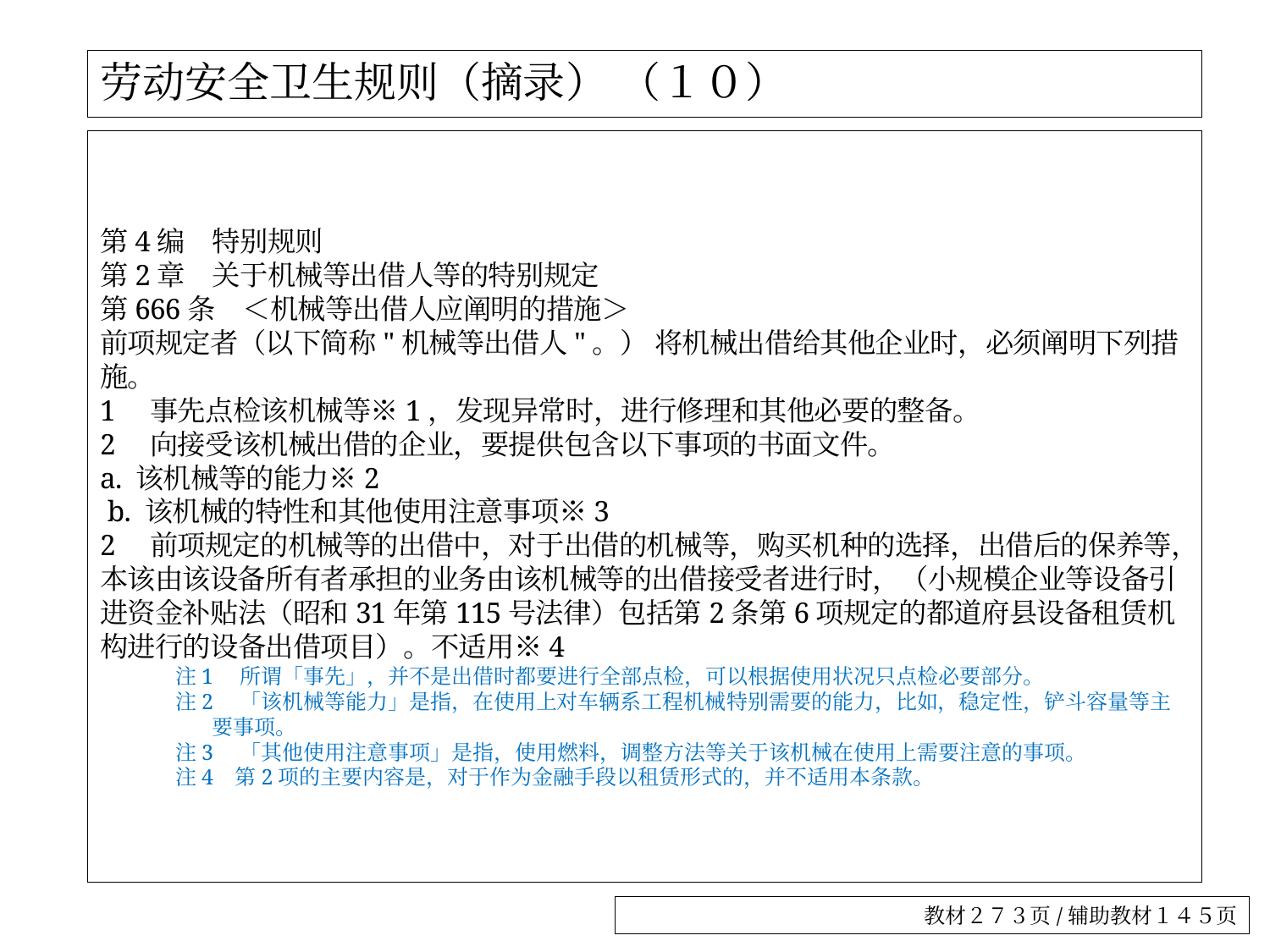

# 劳动安全卫生规则（摘录） （１０）
第4编　特别规则
第2章　关于机械等出借人等的特别规定
第666条　＜机械等出借人应阐明的措施＞
前项规定者（以下简称"机械等出借人"。） 将机械出借给其他企业时，必须阐明下列措施。
1　事先点检该机械等※1，发现异常时，进行修理和其他必要的整备。
2　向接受该机械出借的企业，要提供包含以下事项的书面文件。
a. 该机械等的能力※2
 b. 该机械的特性和其他使用注意事项※3
2　前项规定的机械等的出借中，对于出借的机械等，购买机种的选择，出借后的保养等，本该由该设备所有者承担的业务由该机械等的出借接受者进行时，（小规模企业等设备引进资金补贴法（昭和31年第115号法律）包括第2条第6项规定的都道府县设备租赁机构进行的设备出借项目）。不适用※4
注1　所谓「事先」，并不是出借时都要进行全部点检，可以根据使用状况只点检必要部分。
注2　「该机械等能力」是指，在使用上对车辆系工程机械特别需要的能力，比如，稳定性，铲斗容量等主要事项。
注3　「其他使用注意事项」是指，使用燃料，调整方法等关于该机械在使用上需要注意的事项。
注4   第2项的主要内容是，对于作为金融手段以租赁形式的，并不适用本条款。
教材２７３页/辅助教材１４５页